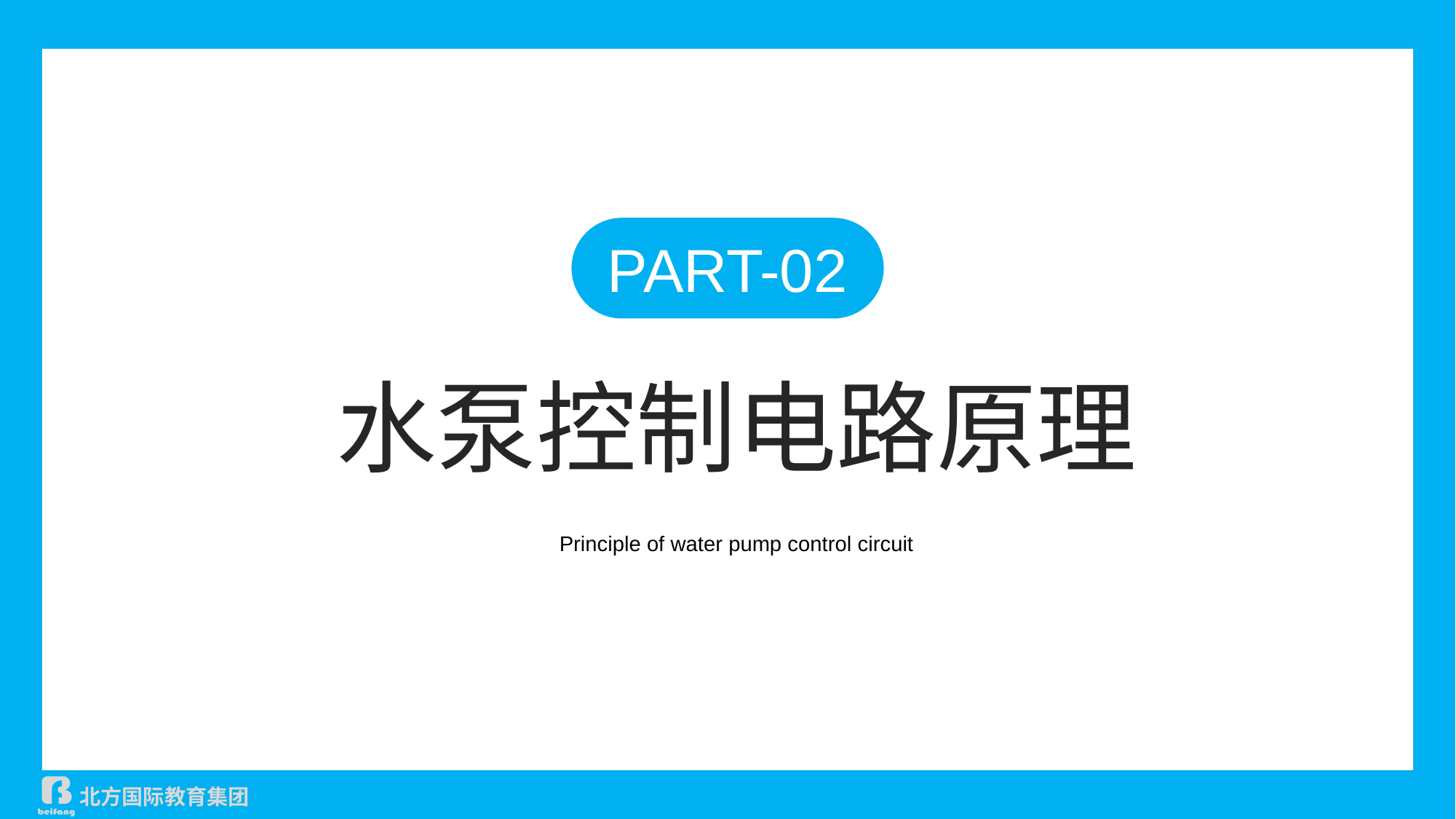

PART-02
水泵控制电路原理
Principle of water pump control circuit